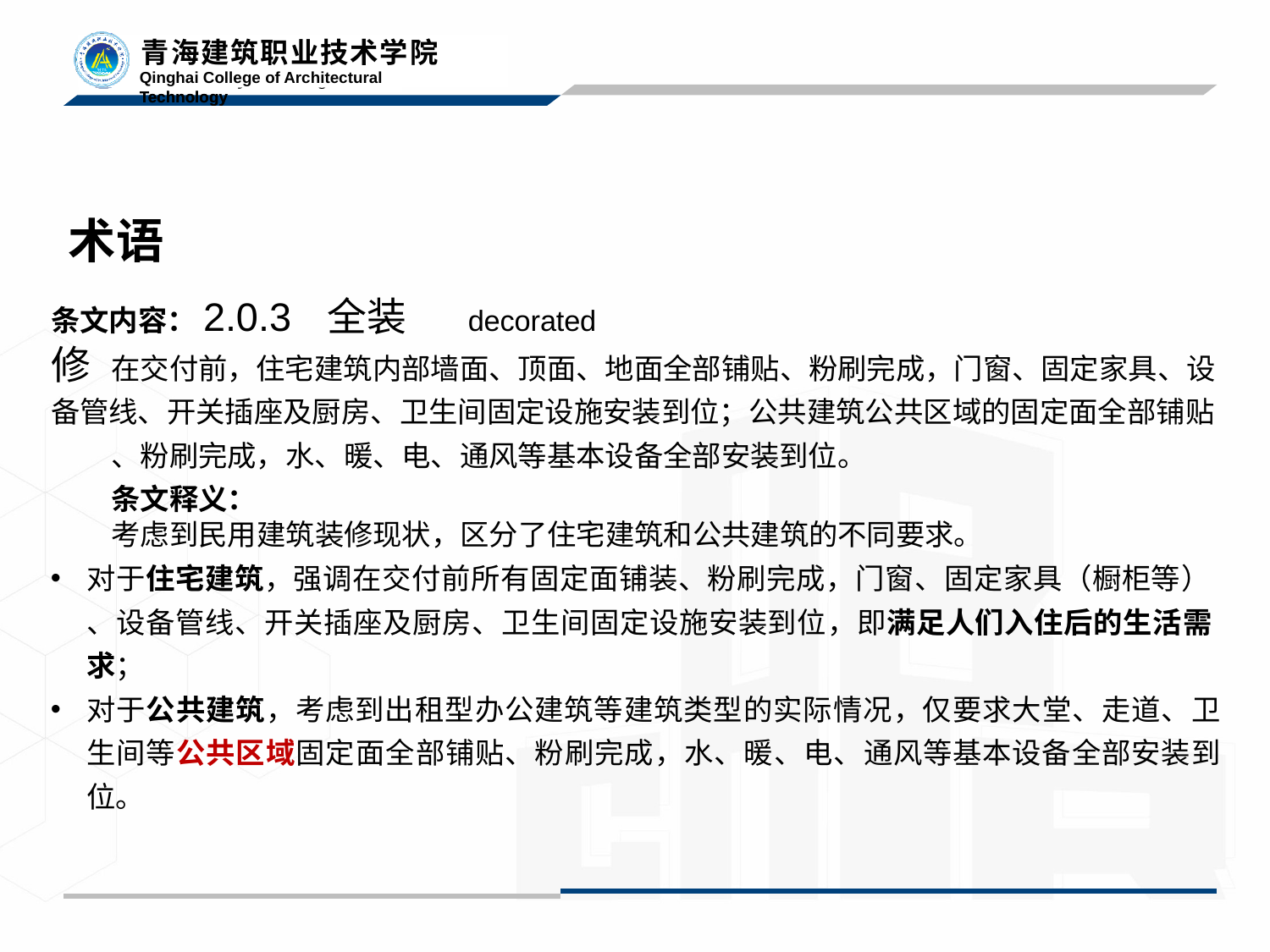

术语
# 条文内容：2.0.3	全装修
decorated
在交付前，住宅建筑内部墙面、顶面、地面全部铺贴、粉刷完成，门窗、固定家具、设 备管线、开关插座及厨房、卫生间固定设施安装到位；公共建筑公共区域的固定面全部铺贴
、粉刷完成，水、暖、电、通风等基本设备全部安装到位。
条文释义：
考虑到民用建筑装修现状，区分了住宅建筑和公共建筑的不同要求。
对于住宅建筑，强调在交付前所有固定面铺装、粉刷完成，门窗、固定家具（橱柜等）
、设备管线、开关插座及厨房、卫生间固定设施安装到位，即满足人们入住后的生活需 求；
对于公共建筑，考虑到出租型办公建筑等建筑类型的实际情况，仅要求大堂、走道、卫 生间等公共区域固定面全部铺贴、粉刷完成，水、暖、电、通风等基本设备全部安装到 位。